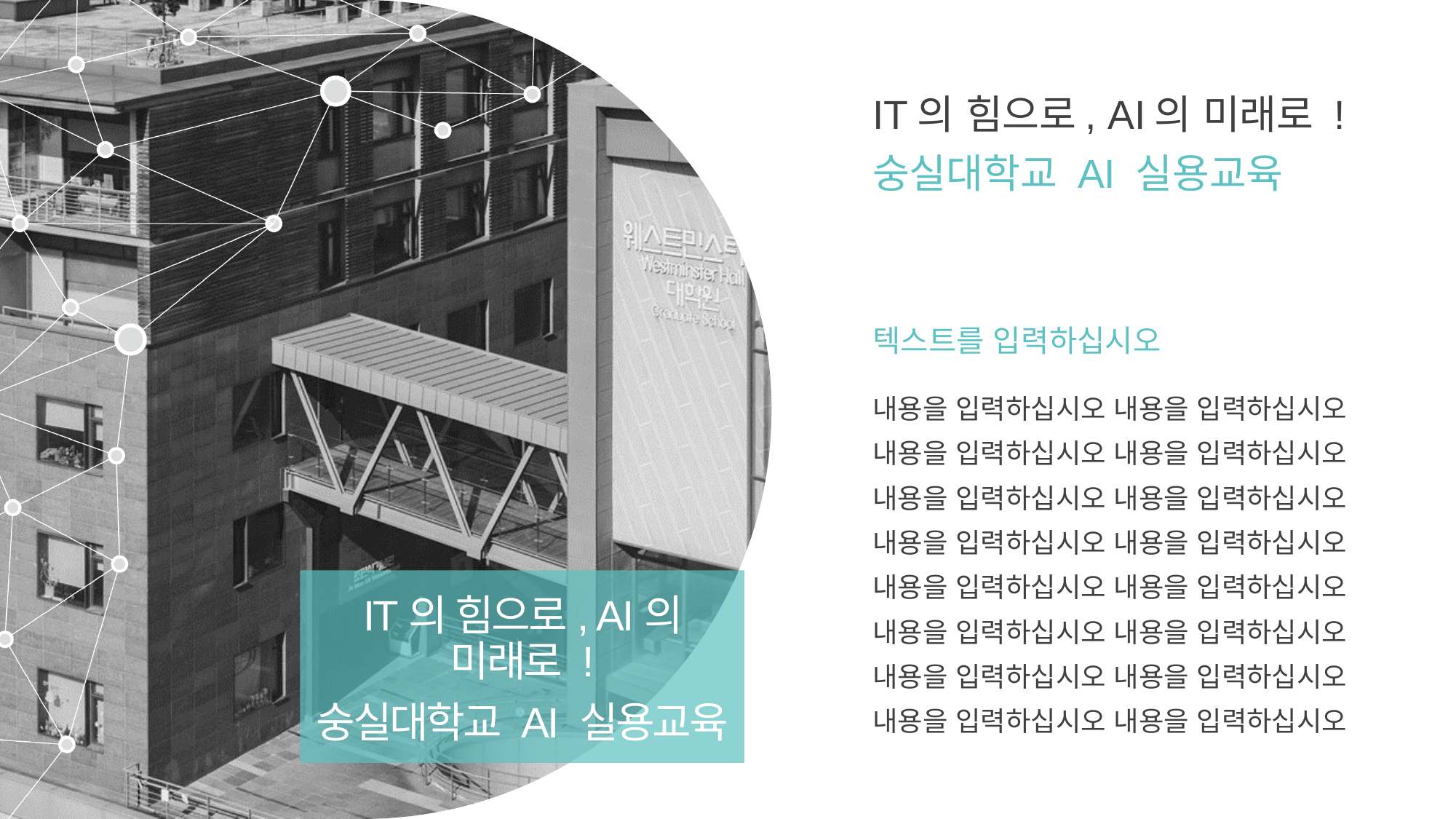

IT의 힘으로, AI의 미래로 !
숭실대학교 AI 실용교육
텍스트를 입력하십시오
내용을 입력하십시오 내용을 입력하십시오
내용을 입력하십시오 내용을 입력하십시오
내용을 입력하십시오 내용을 입력하십시오
내용을 입력하십시오 내용을 입력하십시오
내용을 입력하십시오 내용을 입력하십시오
내용을 입력하십시오 내용을 입력하십시오
내용을 입력하십시오 내용을 입력하십시오
내용을 입력하십시오 내용을 입력하십시오
IT의 힘으로, AI의 미래로 !
숭실대학교 AI 실용교육